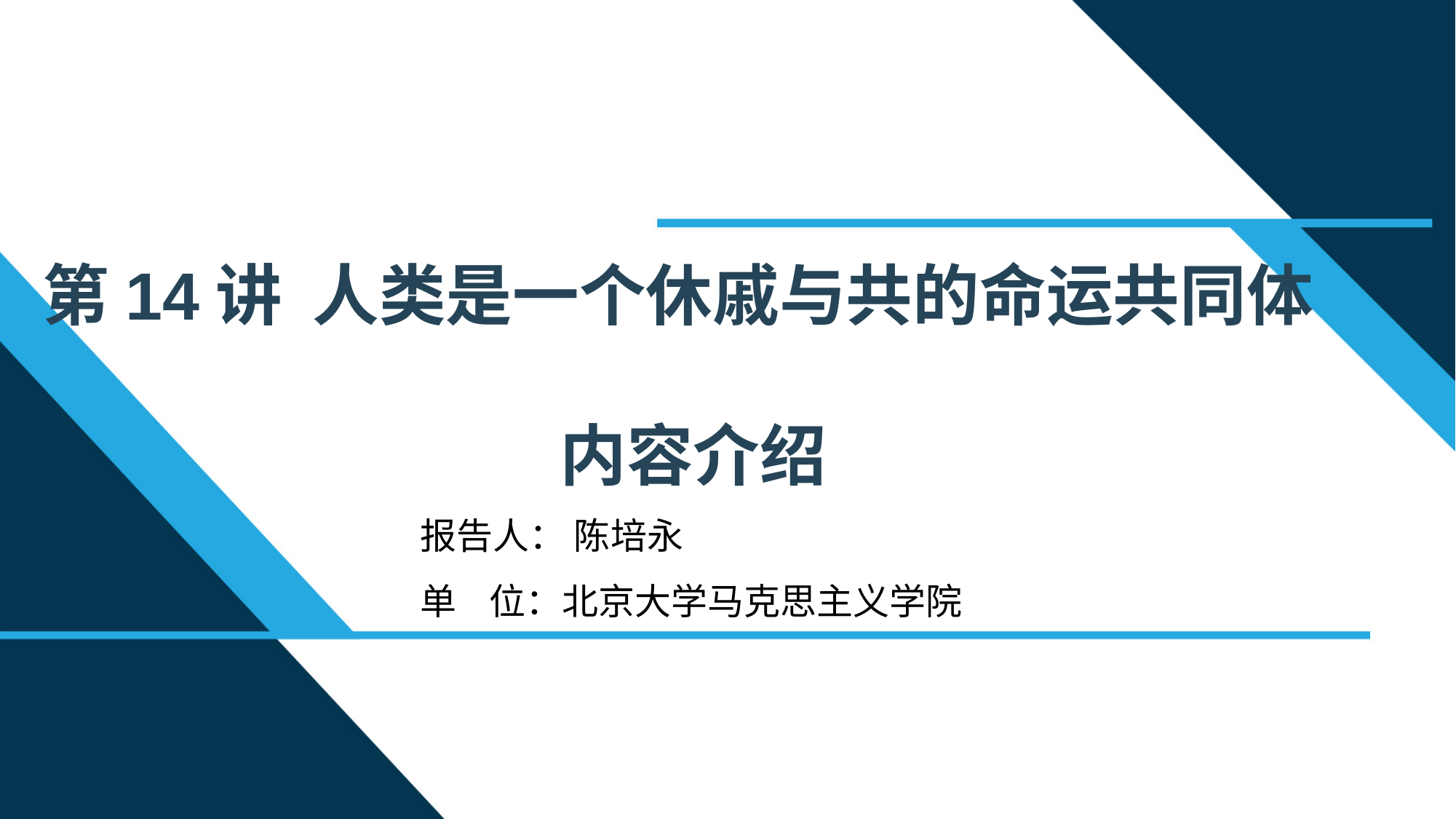

第14讲  人类是一个休戚与共的命运共同体
内容介绍
报告人： 陈培永
单    位：北京大学马克思主义学院